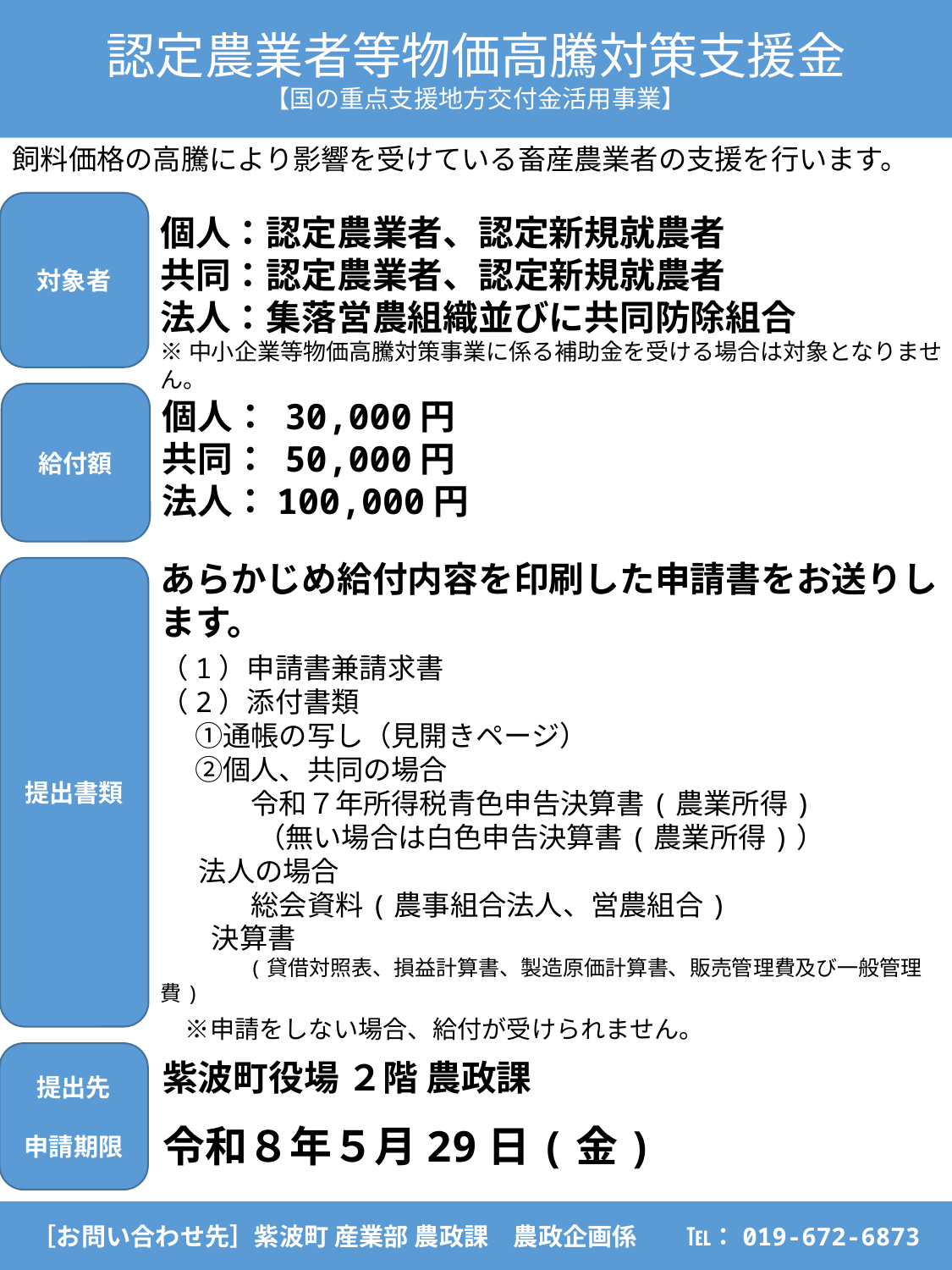

認定農業者等物価高騰対策支援金
【国の重点支援地方交付金活用事業】
飼料価格の高騰により影響を受けている畜産農業者の支援を行います。
対象者
個人：認定農業者、認定新規就農者
共同：認定農業者、認定新規就農者
法人：集落営農組織並びに共同防除組合
※中小企業等物価高騰対策事業に係る補助金を受ける場合は対象となりません。

給付額
個人： 30,000円
共同： 50,000円
法人：100,000円

あらかじめ給付内容を印刷した申請書をお送りします。

（1）申請書兼請求書
（2）添付書類
　 ①通帳の写し（見開きページ）
　 ②個人、共同の場合
　　　 令和７年所得税青色申告決算書(農業所得)
　　　  （無い場合は白色申告決算書(農業所得)）
     法人の場合
　　　 総会資料(農事組合法人、営農組合)
       決算書
       (貸借対照表、損益計算書、製造原価計算書、販売管理費及び一般管理費)

　※申請をしない場合、給付が受けられません。
提出書類
提出先

申請期限
紫波町役場 ２階 農政課

令和８年５月29日(金)
［お問い合わせ先］紫波町 産業部 農政課　農政企画係　　℡：019-672-6873